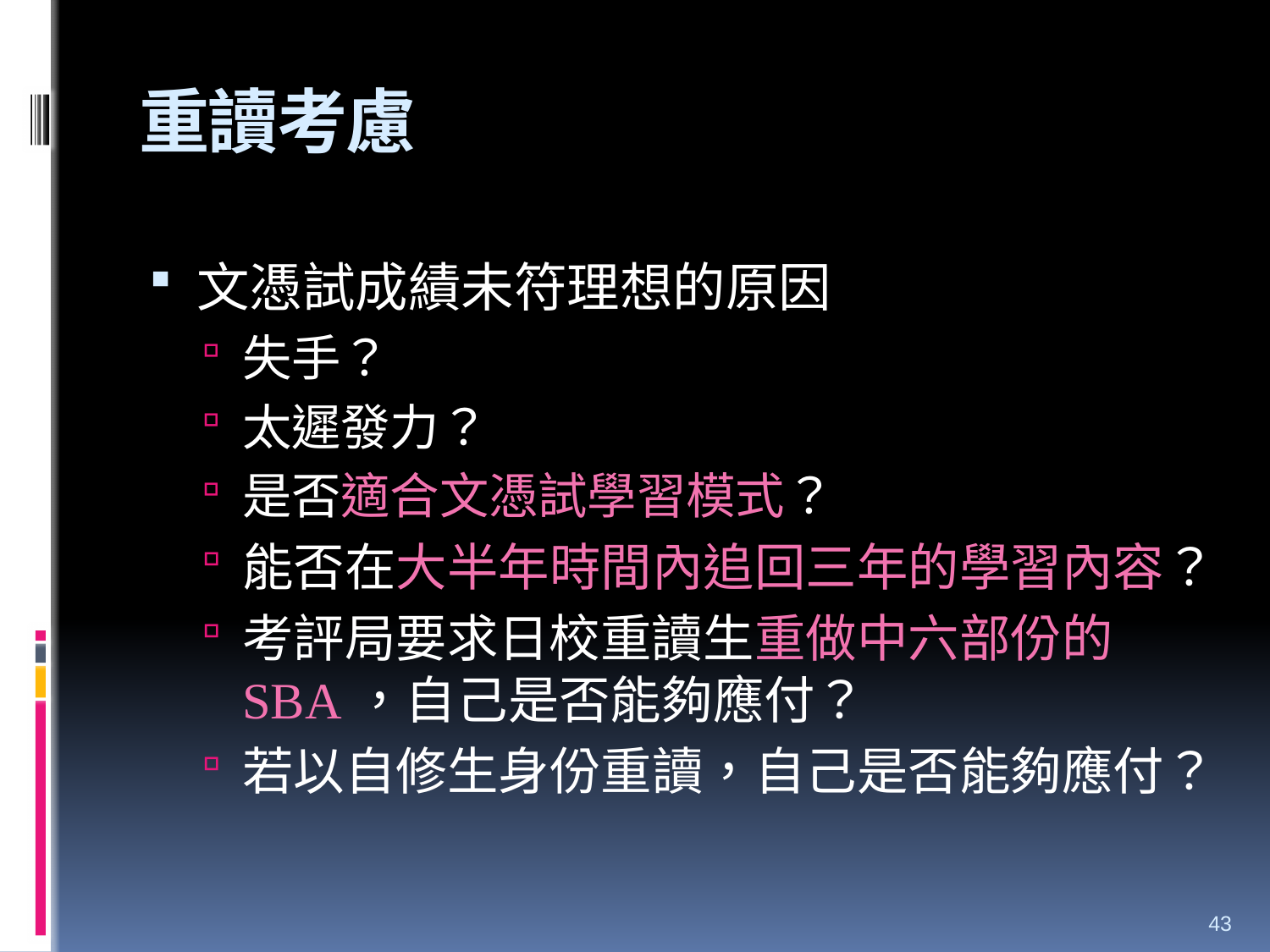

# 重讀考慮
文憑試成績未符理想的原因
失手？
太遲發力？
是否適合文憑試學習模式？
能否在大半年時間內追回三年的學習內容？
考評局要求日校重讀生重做中六部份的SBA，自己是否能夠應付？
若以自修生身份重讀，自己是否能夠應付？

43